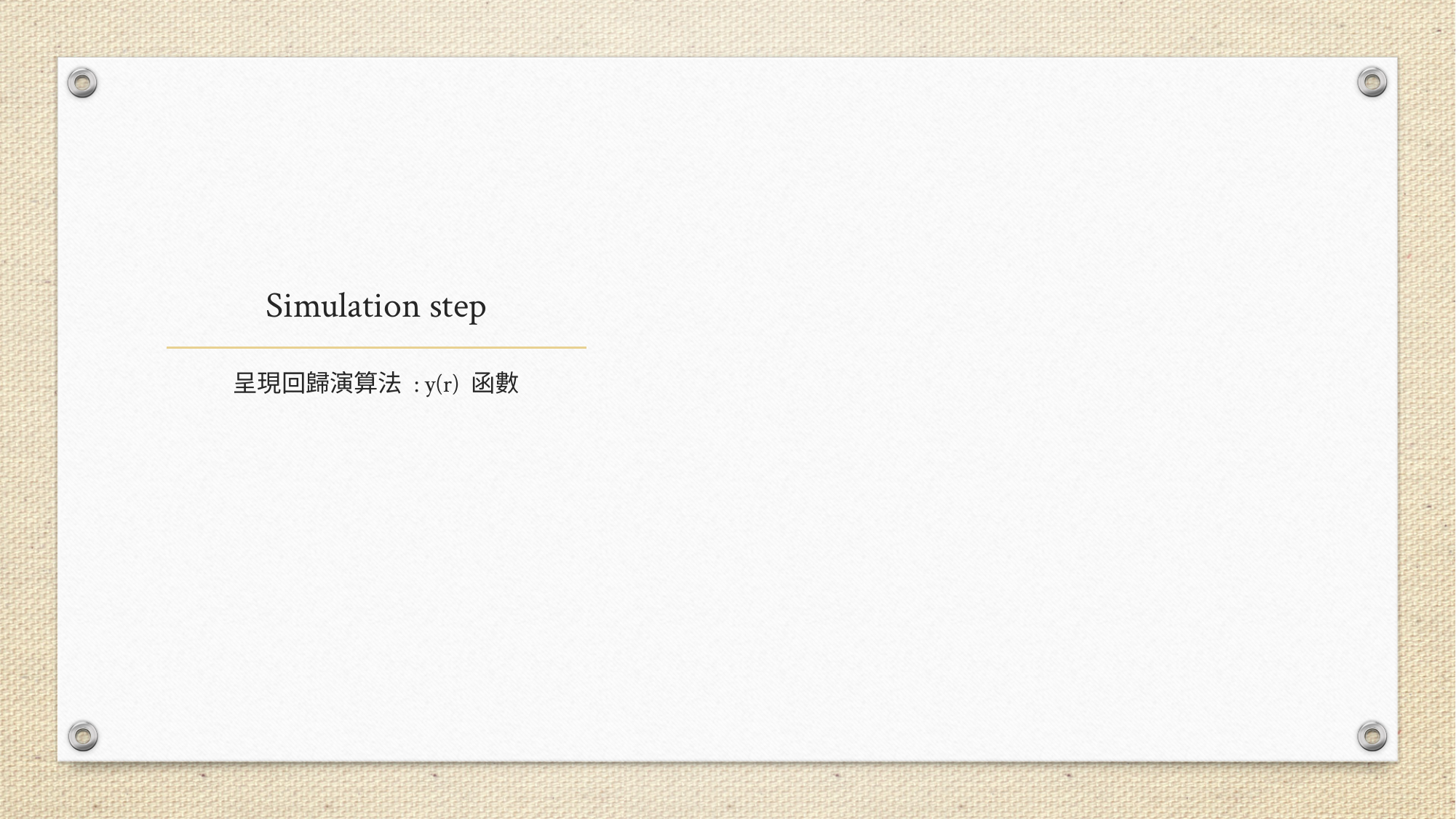

# Simulation step
呈現回歸演算法 : y(r) 函數